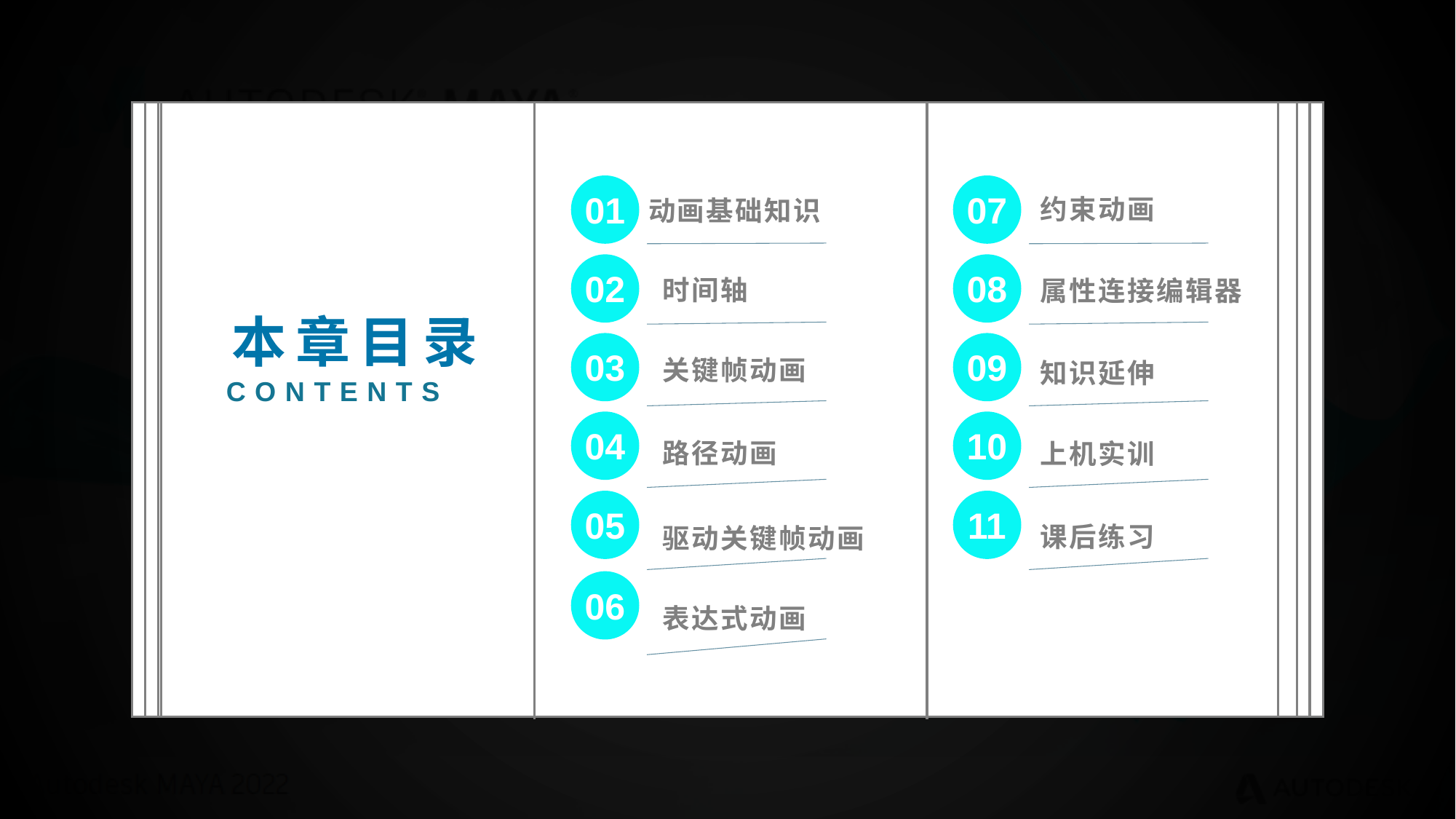

约束动画
动画基础知识
时间轴
属性连接编辑器
关键帧动画
知识延伸
路径动画
上机实训
课后练习
驱动关键帧动画
表达式动画